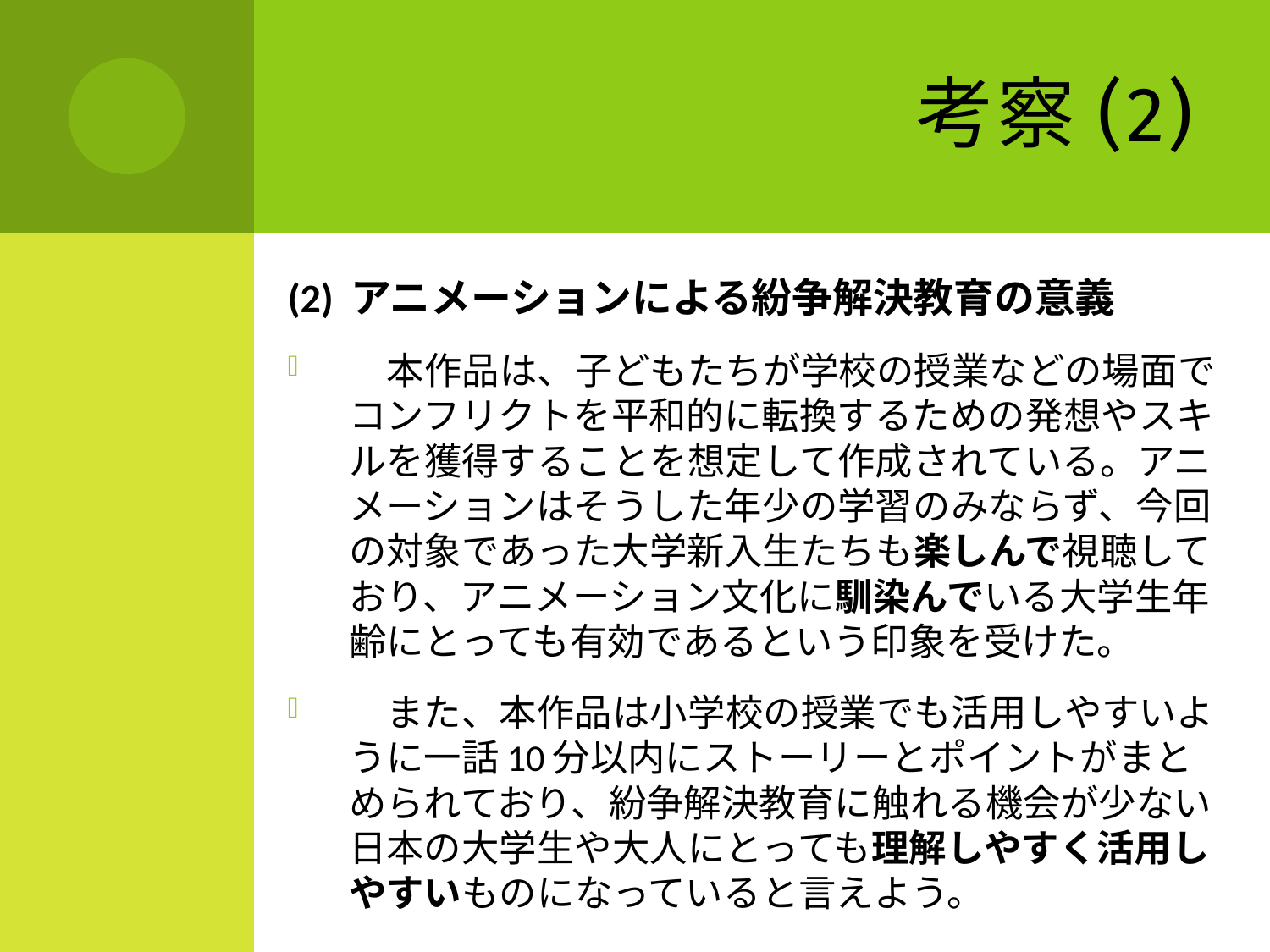

# 考察(2)
(2) アニメーションによる紛争解決教育の意義
　本作品は、子どもたちが学校の授業などの場面でコンフリクトを平和的に転換するための発想やスキルを獲得することを想定して作成されている。アニメーションはそうした年少の学習のみならず、今回の対象であった大学新入生たちも楽しんで視聴しており、アニメーション文化に馴染んでいる大学生年齢にとっても有効であるという印象を受けた。
　また、本作品は小学校の授業でも活用しやすいように一話10分以内にストーリーとポイントがまとめられており、紛争解決教育に触れる機会が少ない日本の大学生や大人にとっても理解しやすく活用しやすいものになっていると言えよう。